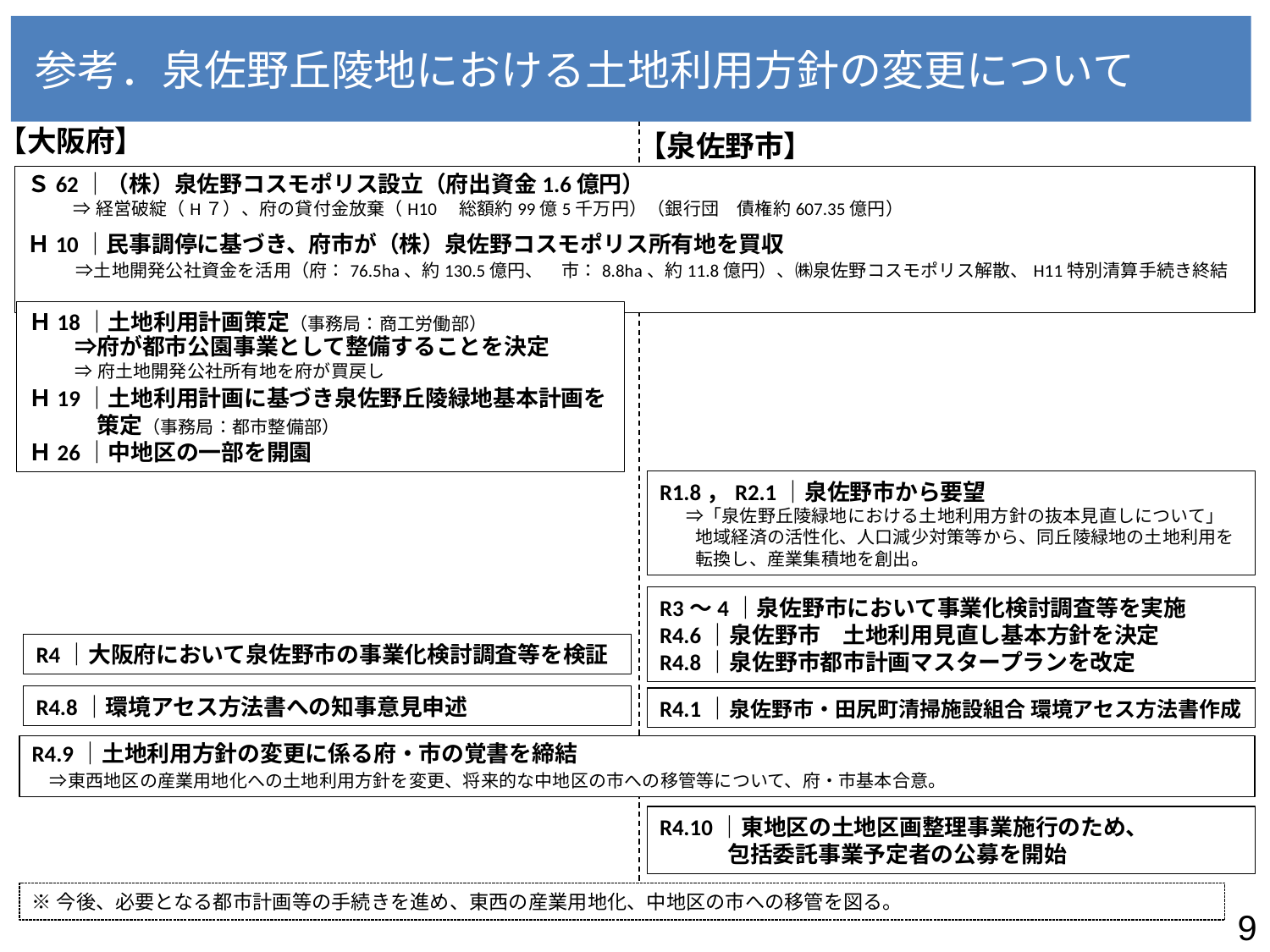

参考．泉佐野丘陵地における土地利用方針の変更について

【大阪府】
【泉佐野市】
Ｓ62｜（株）泉佐野コスモポリス設立（府出資金1.6億円）
       ⇒経営破綻（H７）、府の貸付金放棄（H10　総額約99億5千万円）（銀行団　債権約607.35億円）

Ｈ10｜民事調停に基づき、府市が（株）泉佐野コスモポリス所有地を買収
 　   ⇒土地開発公社資金を活用（府：76.5ha、約130.5億円、　市：8.8ha、約11.8億円）、㈱泉佐野コスモポリス解散、H11特別清算手続き終結
Ｈ18｜土地利用計画策定（事務局：商工労働部）
　　⇒府が都市公園事業として整備することを決定
       ⇒府土地開発公社所有地を府が買戻し
Ｈ19｜土地利用計画に基づき泉佐野丘陵緑地基本計画を
　　　策定（事務局：都市整備部）
Ｈ26｜中地区の一部を開園
R1.8，R2.1｜泉佐野市から要望
 　⇒「泉佐野丘陵緑地における土地利用方針の抜本見直しについて」
　　地域経済の活性化、人口減少対策等から、同丘陵緑地の土地利用を
　　転換し、産業集積地を創出。
R3～4｜泉佐野市において事業化検討調査等を実施
R4.6｜泉佐野市　土地利用見直し基本方針を決定
R4.8｜泉佐野市都市計画マスタープランを改定
R4｜大阪府において泉佐野市の事業化検討調査等を検証
R4.8｜環境アセス方法書への知事意見申述
R4.1｜泉佐野市・田尻町清掃施設組合 環境アセス方法書作成
R4.9｜土地利用方針の変更に係る府・市の覚書を締結
　⇒東西地区の産業用地化への土地利用方針を変更、将来的な中地区の市への移管等について、府・市基本合意。
R4.10｜東地区の土地区画整理事業施行のため、
　　　包括委託事業予定者の公募を開始
※今後、必要となる都市計画等の手続きを進め、東西の産業用地化、中地区の市への移管を図る。
9